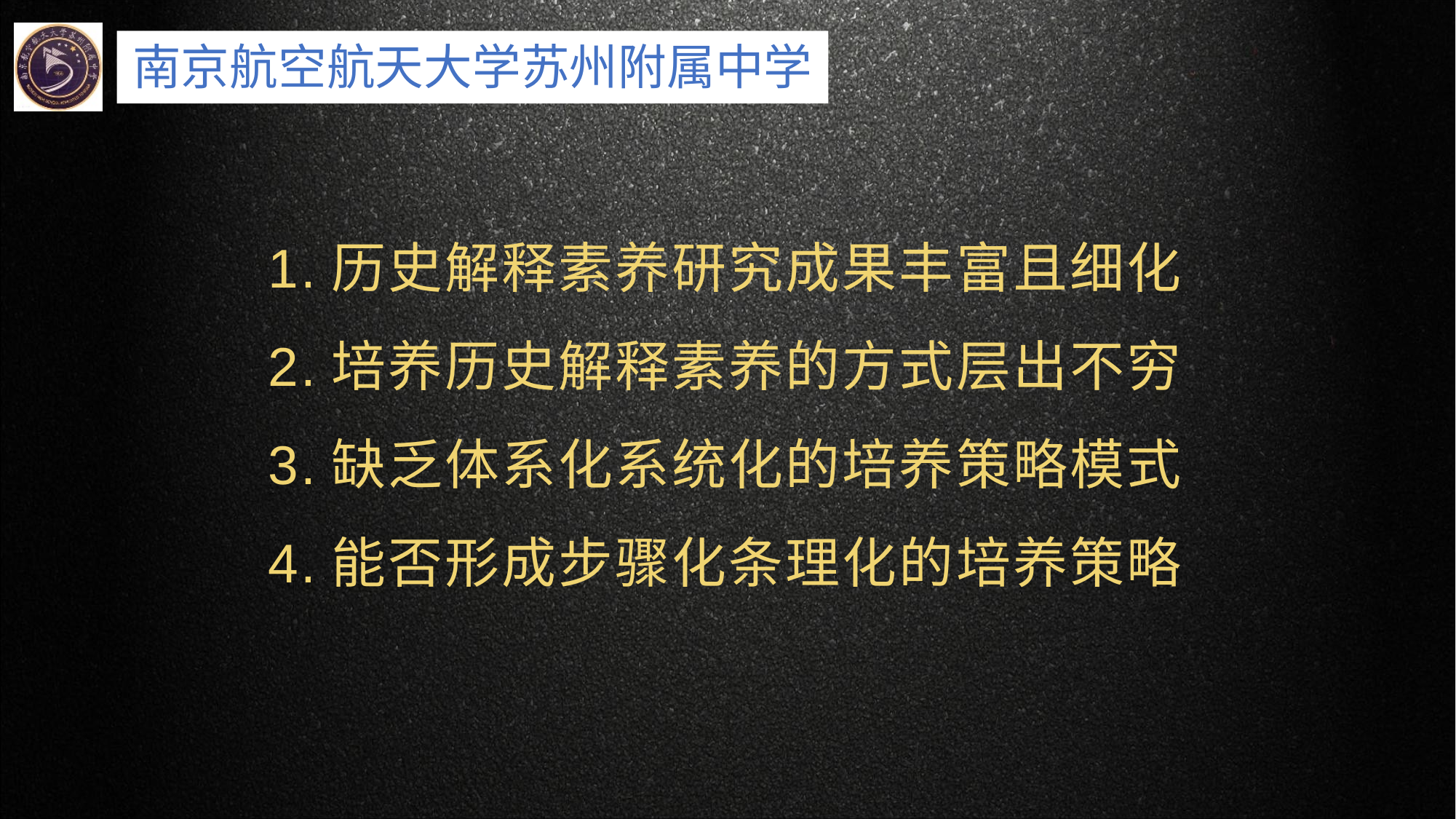

1.历史解释素养研究成果丰富且细化
2.培养历史解释素养的方式层出不穷
3.缺乏体系化系统化的培养策略模式
4.能否形成步骤化条理化的培养策略